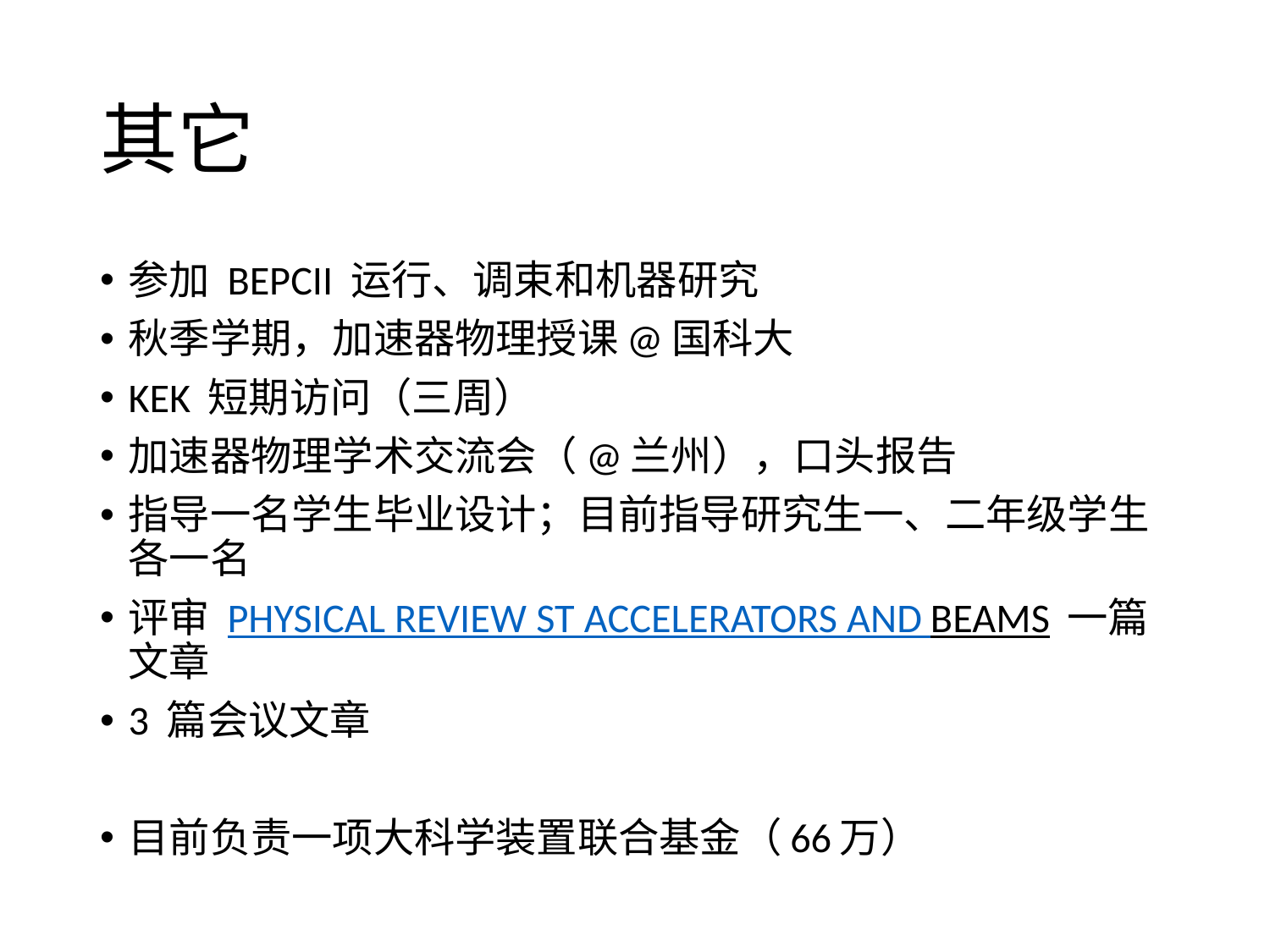

# 其它
参加 BEPCII 运行、调束和机器研究
秋季学期，加速器物理授课@国科大
KEK 短期访问（三周）
加速器物理学术交流会（@兰州），口头报告
指导一名学生毕业设计；目前指导研究生一、二年级学生各一名
评审 PHYSICAL REVIEW ST ACCELERATORS AND BEAMS 一篇文章
3 篇会议文章

目前负责一项大科学装置联合基金（66万）